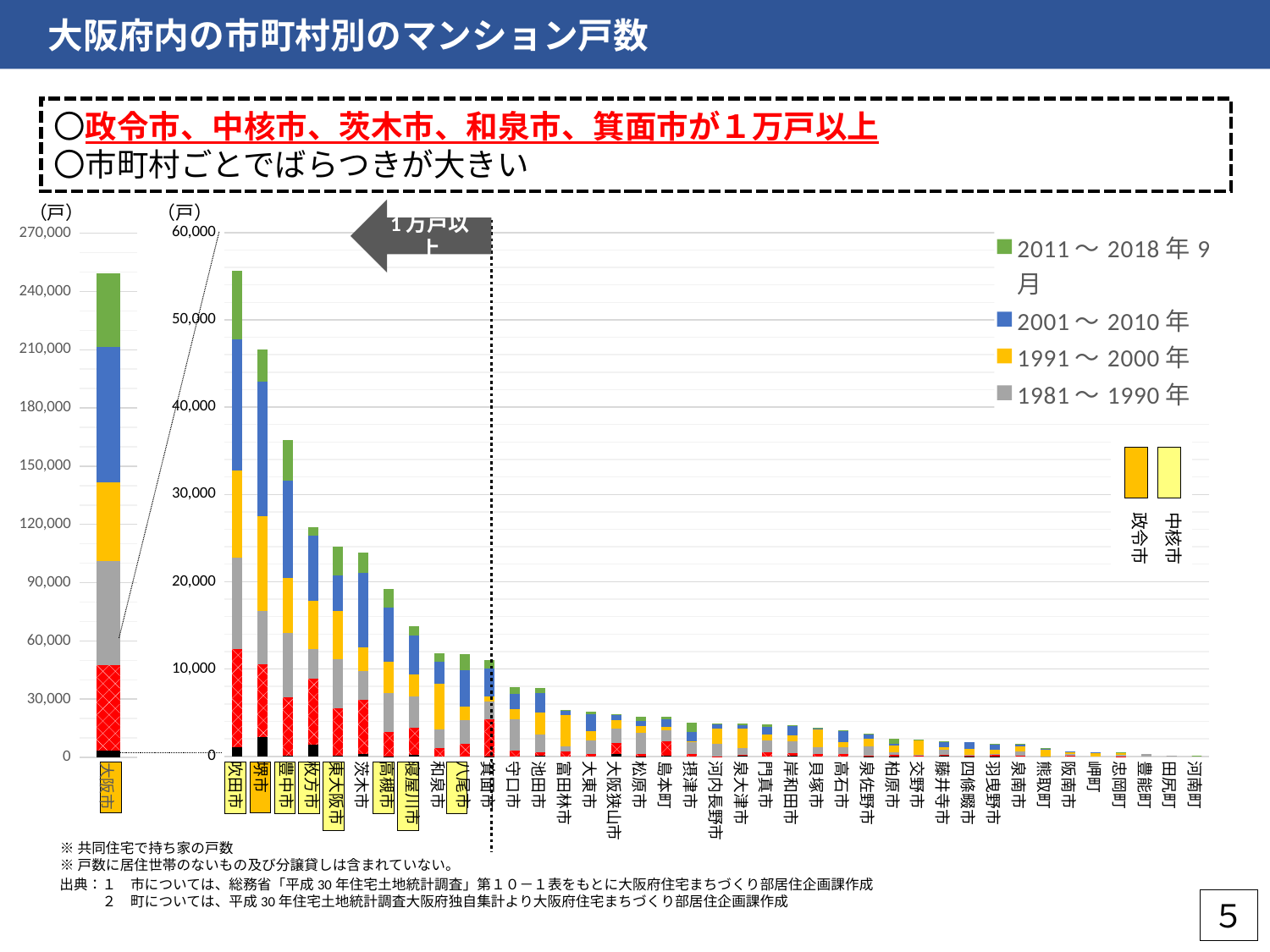

大阪府内の市町村別のマンション戸数
〇政令市、中核市、茨木市、和泉市、箕面市が１万戸以上
〇市町村ごとでばらつきが大きい
（戸）
（戸）
1万戸以上

### Chart

| Category | 1970年以前 | 1971～1980年 | 1981～1990年 | 1991～2000年 | 2001～2010年 | 2011～2018年9月 |
|---|---|---|---|---|---|---|
| 吹田市 | 1080.0 | 11200.0 | 10460.0 | 9990.0 | 15060.0 | 7790.0 |
| 堺市 | 2200.0 | 8300.0 | 6100.0 | 10900.0 | 15400.0 | 3700.0 |
| 豊中市 | 70.0 | 6680.0 | 7370.0 | 6280.0 | 11220.0 | 4640.0 |
| 枚方市 | 1330.0 | 7560.0 | 3430.0 | 5440.0 | 7510.0 | 1010.0 |
| 東大阪市 | 120.0 | 5390.0 | 5570.0 | 5560.0 | 4060.0 | 3310.0 |
| 茨木市 | 260.0 | 6220.0 | 3260.0 | 2740.0 | 8480.0 | 2340.0 |
| 高槻市 | 20.0 | 2740.0 | 4460.0 | 3630.0 | 6200.0 | 2100.0 |
| 寝屋川市 | 160.0 | 3140.0 | 3540.0 | 2560.0 | 4420.0 | 1110.0 |
| 和泉市 | 0.0 | 990.0 | 2100.0 | 5170.0 | 2520.0 | 1030.0 |
| 八尾市 | 0.0 | 1430.0 | 2700.0 | 1520.0 | 4210.0 | 1870.0 |
| 箕面市 | 20.0 | 4220.0 | 2060.0 | 540.0 | 3200.0 | 940.0 |
| 守口市 | 0.0 | 660.0 | 3550.0 | 1160.0 | 1740.0 | 850.0 |
| 池田市 | 80.0 | 390.0 | 2020.0 | 2520.0 | 2220.0 | 560.0 |
| 富田林市 | 0.0 | 510.0 | 600.0 | 3570.0 | 540.0 | 50.0 |
| 大東市 | 0.0 | 250.0 | 1570.0 | 1020.0 | 1970.0 | 320.0 |
| 大阪狭山市 | 240.0 | 1250.0 | 1720.0 | 970.0 | 530.0 | 70.0 |
| 松原市 | 10.0 | 250.0 | 2450.0 | 720.0 | 620.0 | 450.0 |
| 島本町 | 24.63054075 | 1691.9673499400005 | 1300.3920188800012 | 320.19702963 | 890.7207795799998 | 255.85602525999997 |
| 摂津市 | 0.0 | 270.0 | 1390.0 | 80.0 | 1020.0 | 1130.0 |
| 河内長野市 | 10.0 | 10.0 | 1390.0 | 1720.0 | 560.0 | 100.0 |
| 泉大津市 | 70.0 | 110.0 | 730.0 | 2280.0 | 400.0 | 120.0 |
| 門真市 | 0.0 | 490.0 | 1310.0 | 700.0 | 860.0 | 300.0 |
| 岸和田市 | 40.0 | 280.0 | 1350.0 | 740.0 | 1110.0 | 40.0 |
| 貝塚市 | 0.0 | 300.0 | 750.0 | 2000.0 | 200.0 | 30.0 |
| 高石市 | 0.0 | 300.0 | 760.0 | 560.0 | 1280.0 | 110.0 |
| 泉佐野市 | 20.0 | 60.0 | 1010.0 | 930.0 | 470.0 | 120.0 |
| 柏原市 | 10.0 | 180.0 | 250.0 | 800.0 | 210.0 | 550.0 |
| 交野市 | 0.0 | 110.0 | 60.0 | 1660.0 | 50.0 | 30.0 |
| 藤井寺市 | 40.0 | 120.0 | 570.0 | 270.0 | 700.0 | 20.0 |
| 四條畷市 | 20.0 | 130.0 | 10.0 | 700.0 | 770.0 | 0.0 |
| 羽曳野市 | 20.0 | 230.0 | 20.0 | 470.0 | 660.0 | 20.0 |
| 泉南市 | 0.0 | 110.0 | 480.0 | 520.0 | 260.0 | 40.0 |
| 熊取町 | 0.0 | 0.0 | 16.33834951 | 850.5552539699991 | 16.33834951 | 38.44317532 |
| 阪南市 | 0.0 | 100.0 | 150.0 | 230.0 | 40.0 | 0.0 |
| 岬町 | 0.0 | 0.0 | 0.0 | 397.67541952000005 | 94.2603294 | 0.0 |
| 忠岡町 | 0.0 | 18.23453719 | 160.751841 | 244.72668330000002 | 32.63022444 | 16.0751841 |
| 豊能町 | 0.0 | 0.0 | 294.54661755000006 | 0.0 | 0.0 | 0.0 |
| 田尻町 | 0.0 | 0.0 | 95.65664264 | 0.0 | 0.0 | 0.0 |
| 河南町 | 0.0 | 0.0 | 0.0 | 0.0 | 0.0 | 23.81242722 |

### Chart

| Category | 1970年以前 | 1971～1980年 | 1981～1990年 | 1991～2000年 | 2001～2010年 | 2011～2018年9月 |
|---|---|---|---|---|---|---|
| 大阪市 | 3700.0 | 43800.0 | 53500.0 | 40900.0 | 69700.0 | 37700.0 |

政令市
中核市

※共同住宅で持ち家の戸数
※戸数に居住世帯のないもの及び分譲貸しは含まれていない。
出典：１　市については、総務省「平成30年住宅土地統計調査」第１０－１表をもとに大阪府住宅まちづくり部居住企画課作成
　　　２　町については、平成30年住宅土地統計調査大阪府独自集計より大阪府住宅まちづくり部居住企画課作成
５